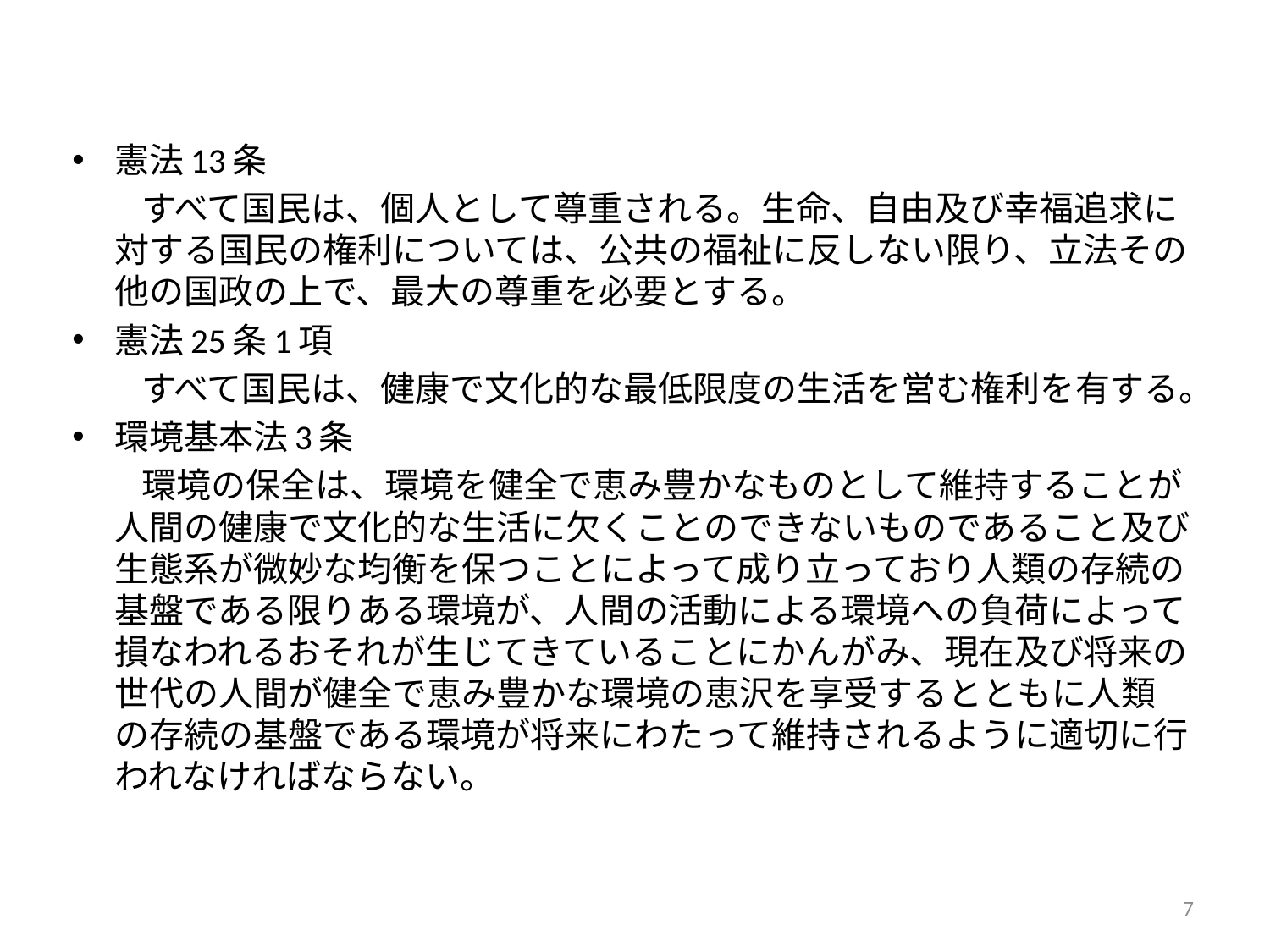

憲法13条
　　すべて国民は、個人として尊重される。生命、自由及び幸福追求に対する国民の権利については、公共の福祉に反しない限り、立法その他の国政の上で、最大の尊重を必要とする。
憲法25条1項
　　すべて国民は、健康で文化的な最低限度の生活を営む権利を有する。
環境基本法3条
　　環境の保全は、環境を健全で恵み豊かなものとして維持することが人間の健康で文化的な生活に欠くことのできないものであること及び生態系が微妙な均衡を保つことによって成り立っており人類の存続の基盤である限りある環境が、人間の活動による環境への負荷によって損なわれるおそれが生じてきていることにかんがみ、現在及び将来の世代の人間が健全で恵み豊かな環境の恵沢を享受するとともに人類の存続の基盤である環境が将来にわたって維持されるように適切に行われなければならない。

7